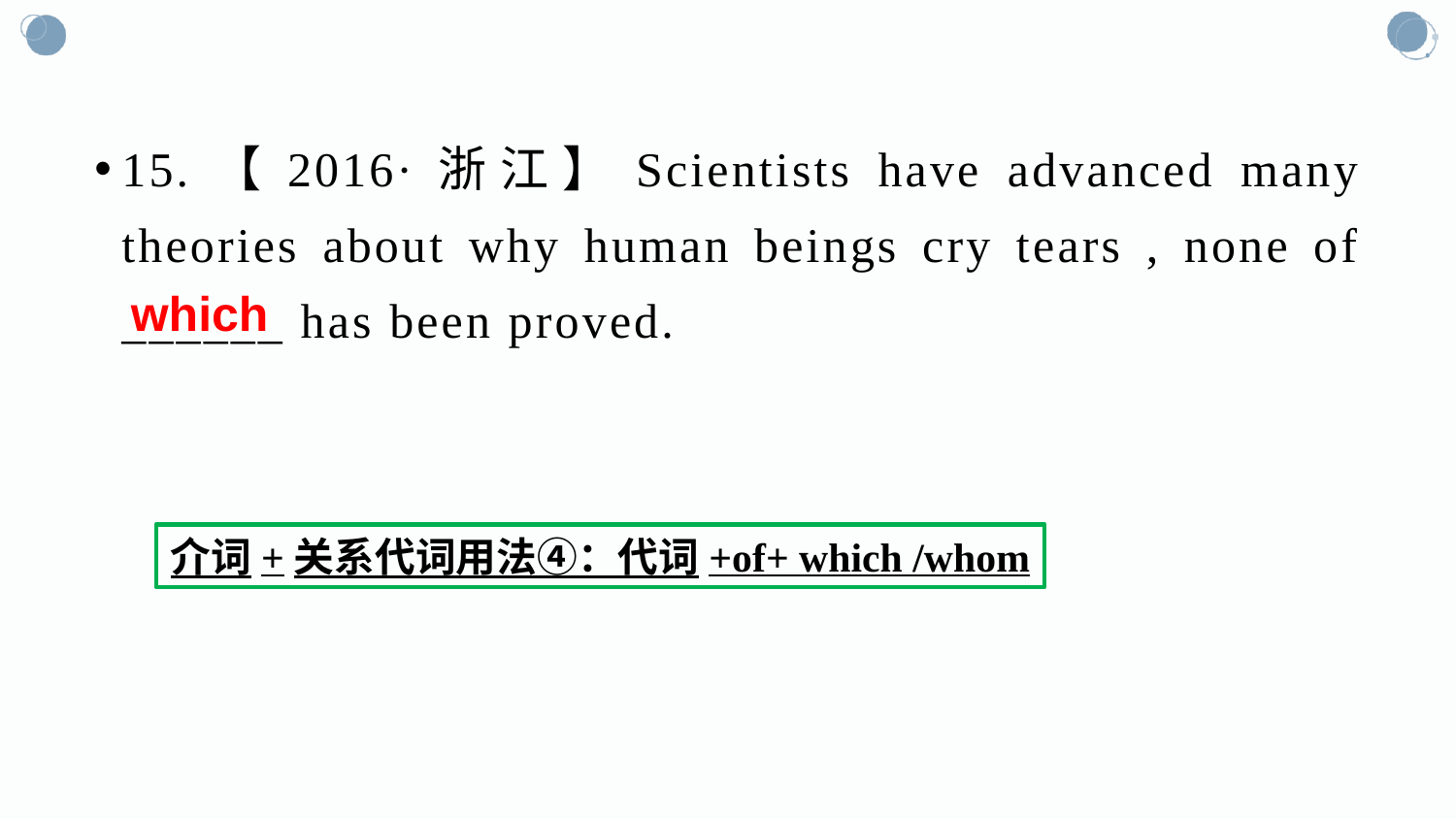

#
15.【2016·浙江】Scientists have advanced many theories about why human beings cry tears , none of ______ has been proved.
which
介词+关系代词用法④：代词+of+ which /whom